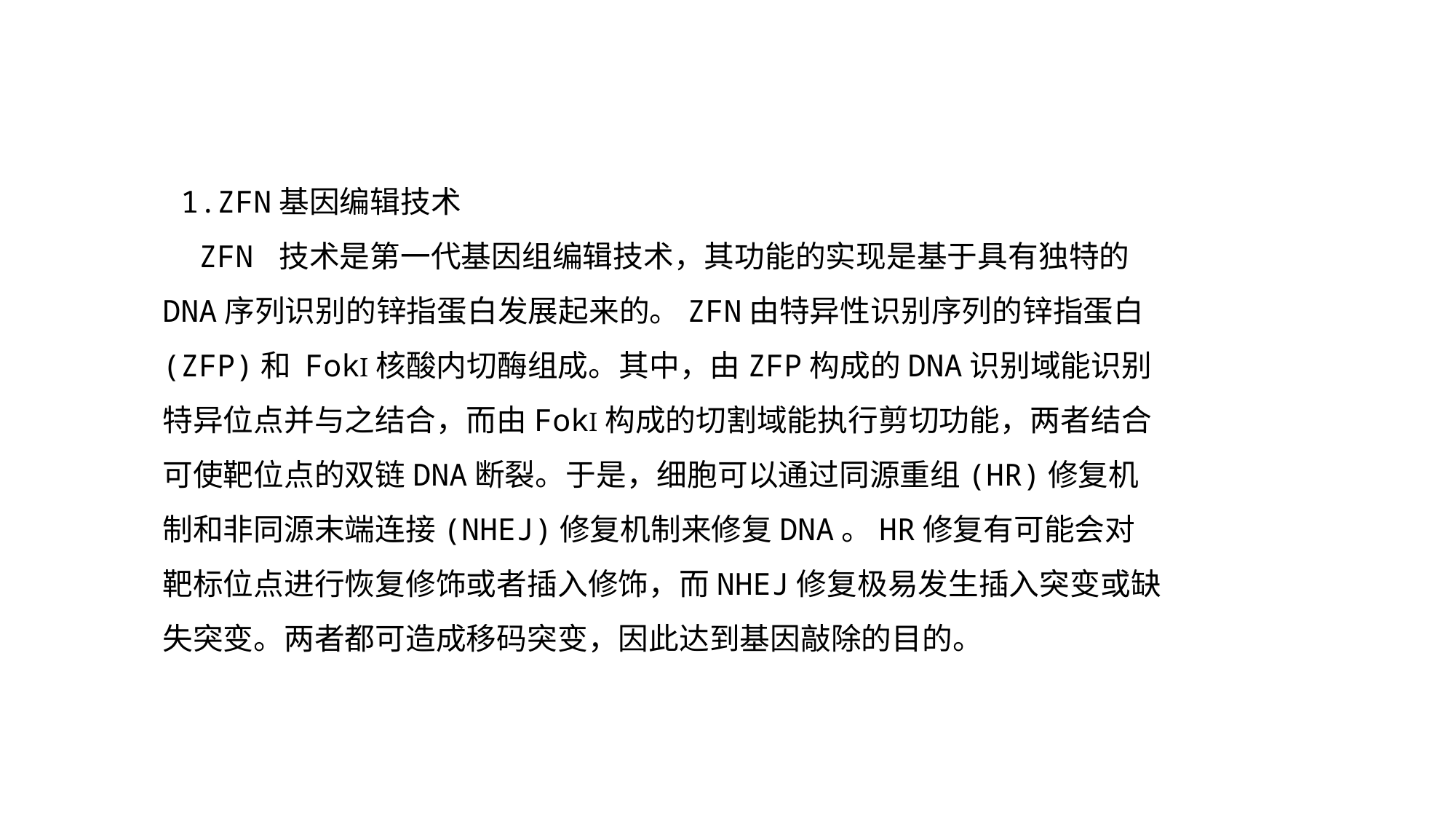

1.ZFN基因编辑技术
  ZFN 技术是第一代基因组编辑技术，其功能的实现是基于具有独特的DNA序列识别的锌指蛋白发展起来的。ZFN由特异性识别序列的锌指蛋白(ZFP)和 FokⅠ核酸内切酶组成。其中，由ZFP构成的DNA识别域能识别特异位点并与之结合，而由FokⅠ构成的切割域能执行剪切功能，两者结合可使靶位点的双链DNA断裂。于是，细胞可以通过同源重组(HR)修复机制和非同源末端连接(NHEJ)修复机制来修复DNA。HR修复有可能会对靶标位点进行恢复修饰或者插入修饰，而NHEJ修复极易发生插入突变或缺失突变。两者都可造成移码突变，因此达到基因敲除的目的。